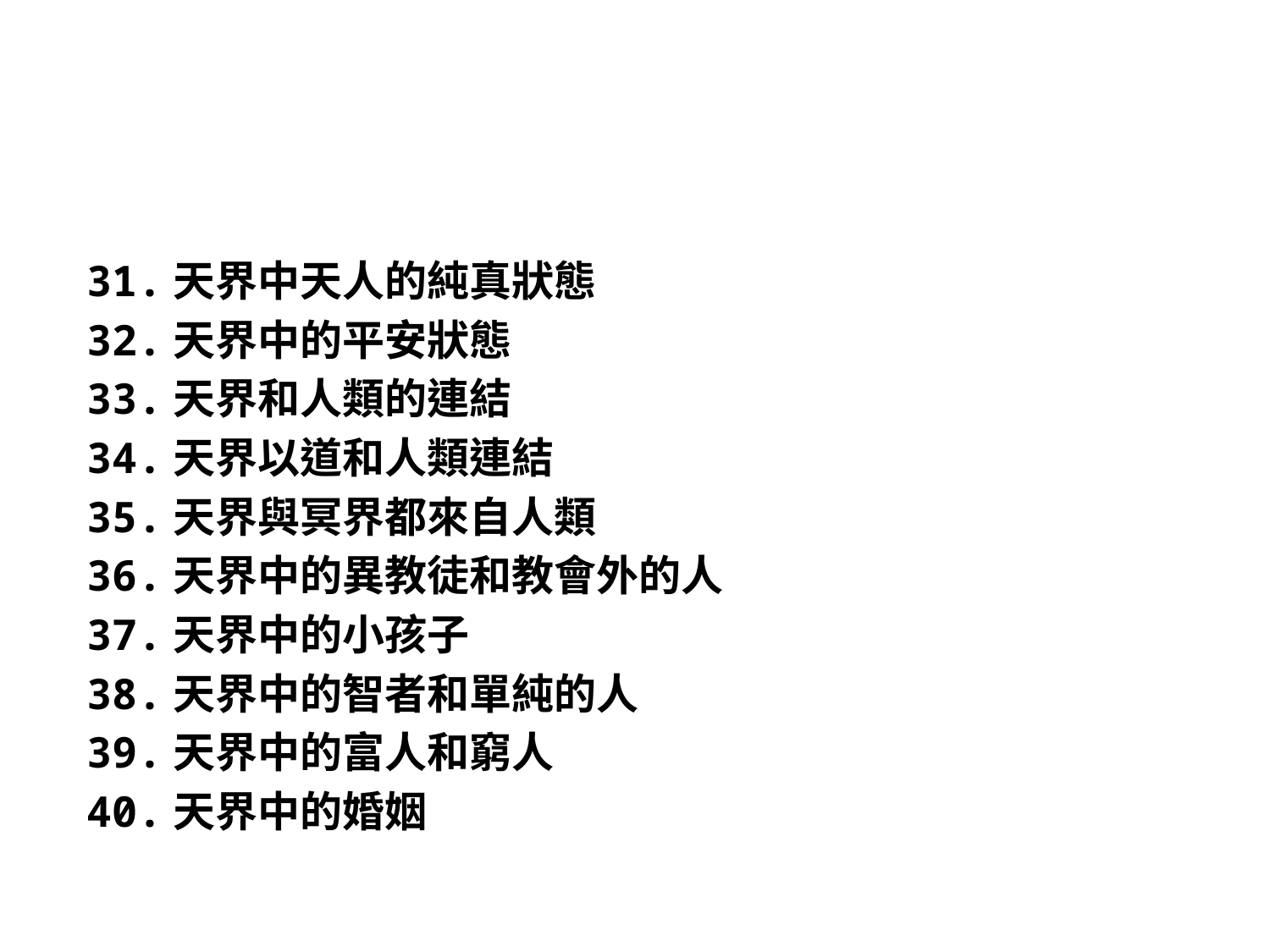

#
31.天界中天人的純真狀態
32.天界中的平安狀態
33.天界和人類的連結
34.天界以道和人類連結
35.天界與冥界都來自人類
36.天界中的異教徒和教會外的人
37.天界中的小孩子
38.天界中的智者和單純的人
39.天界中的富人和窮人
40.天界中的婚姻